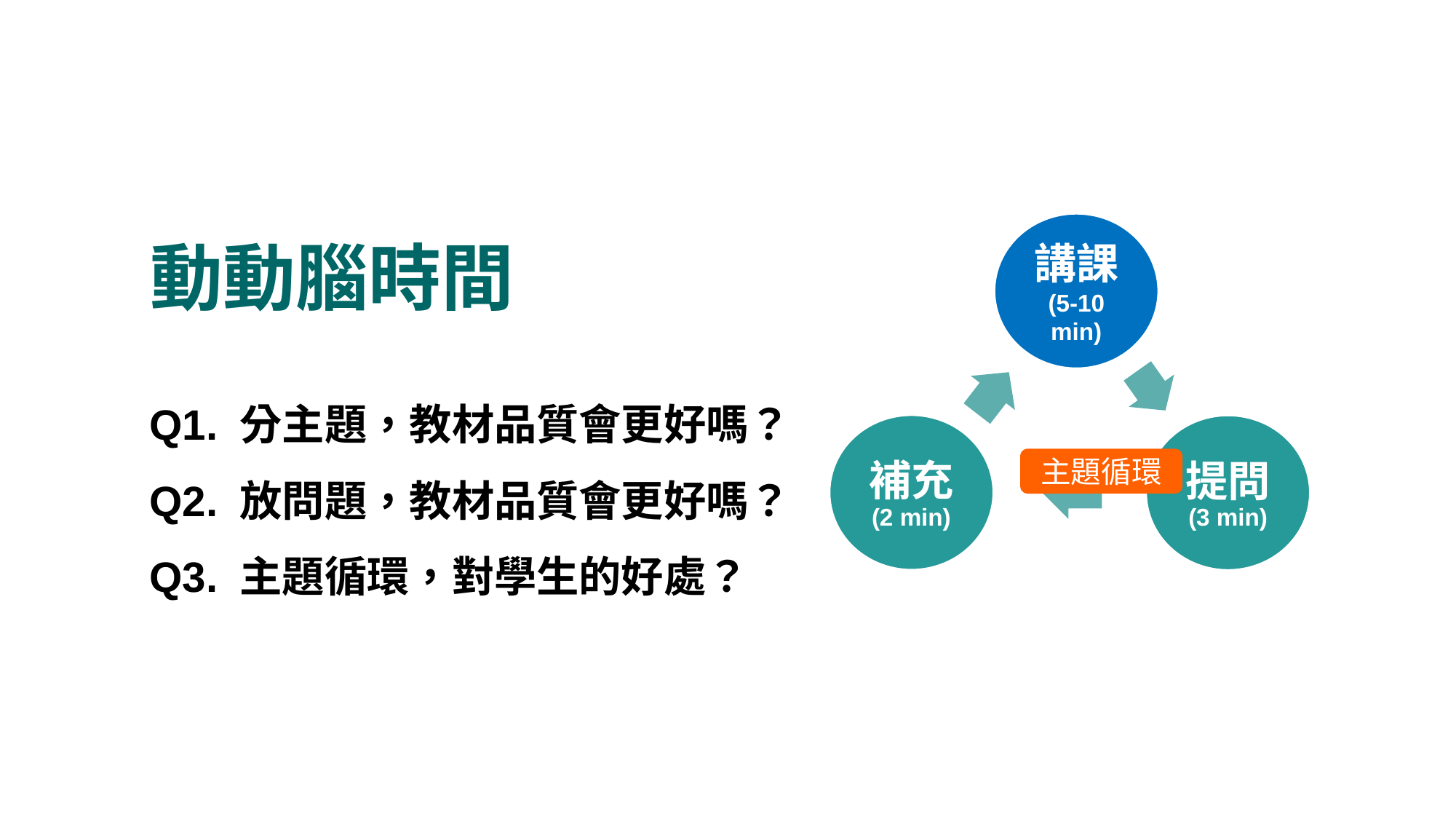

# 動動腦時間
講課
(5-10 min)

提問
(3 min)

補充
(2 min)

主題循環
Q1. 分主題，教材品質會更好嗎？
Q2. 放問題，教材品質會更好嗎？
Q3. 主題循環，對學生的好處？